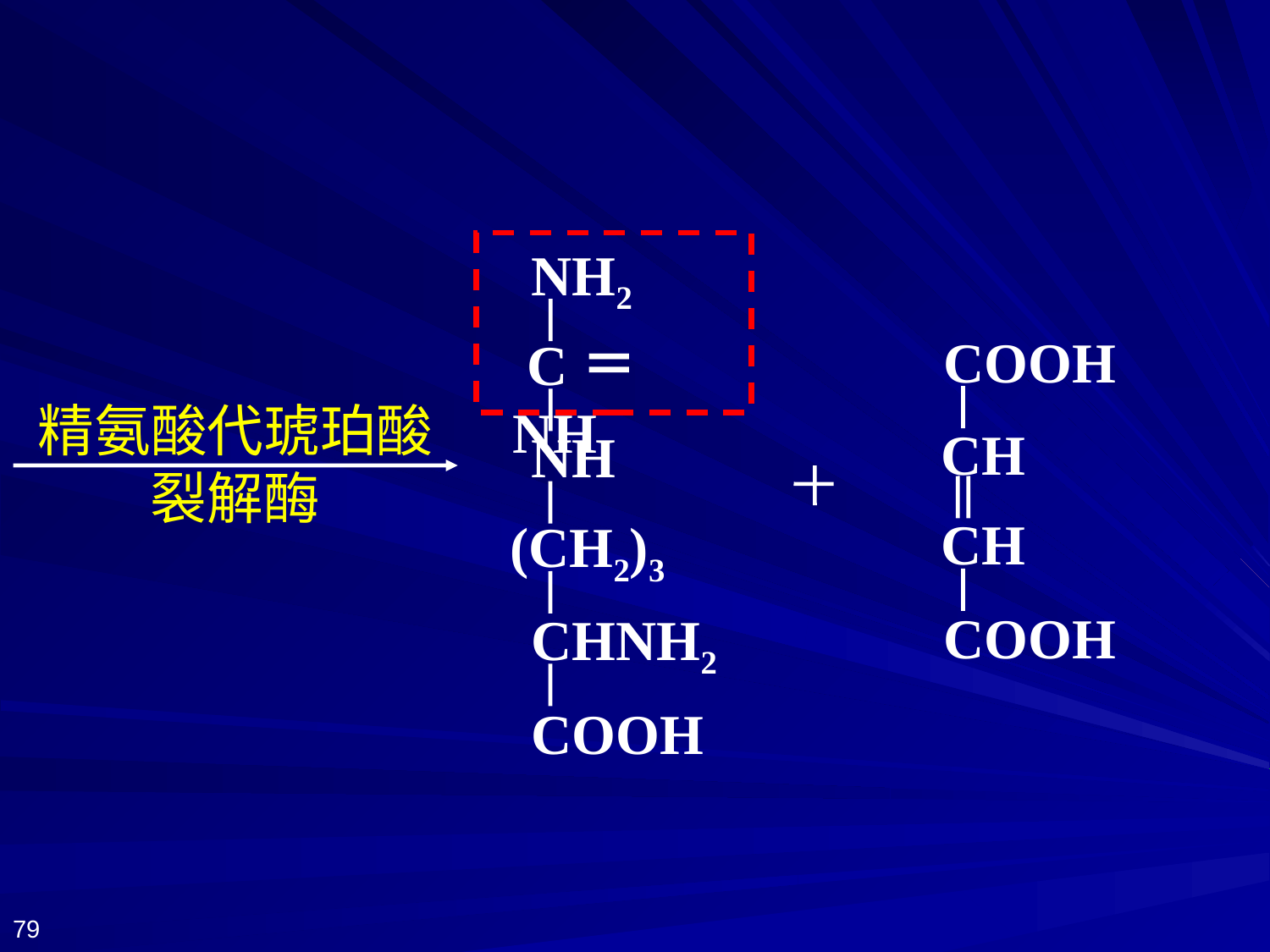

NH2

 C＝NH

NH

(CH2)3

CHNH2

COOH
COOH

CH

CH

COOH
精氨酸代琥珀酸裂解酶

79